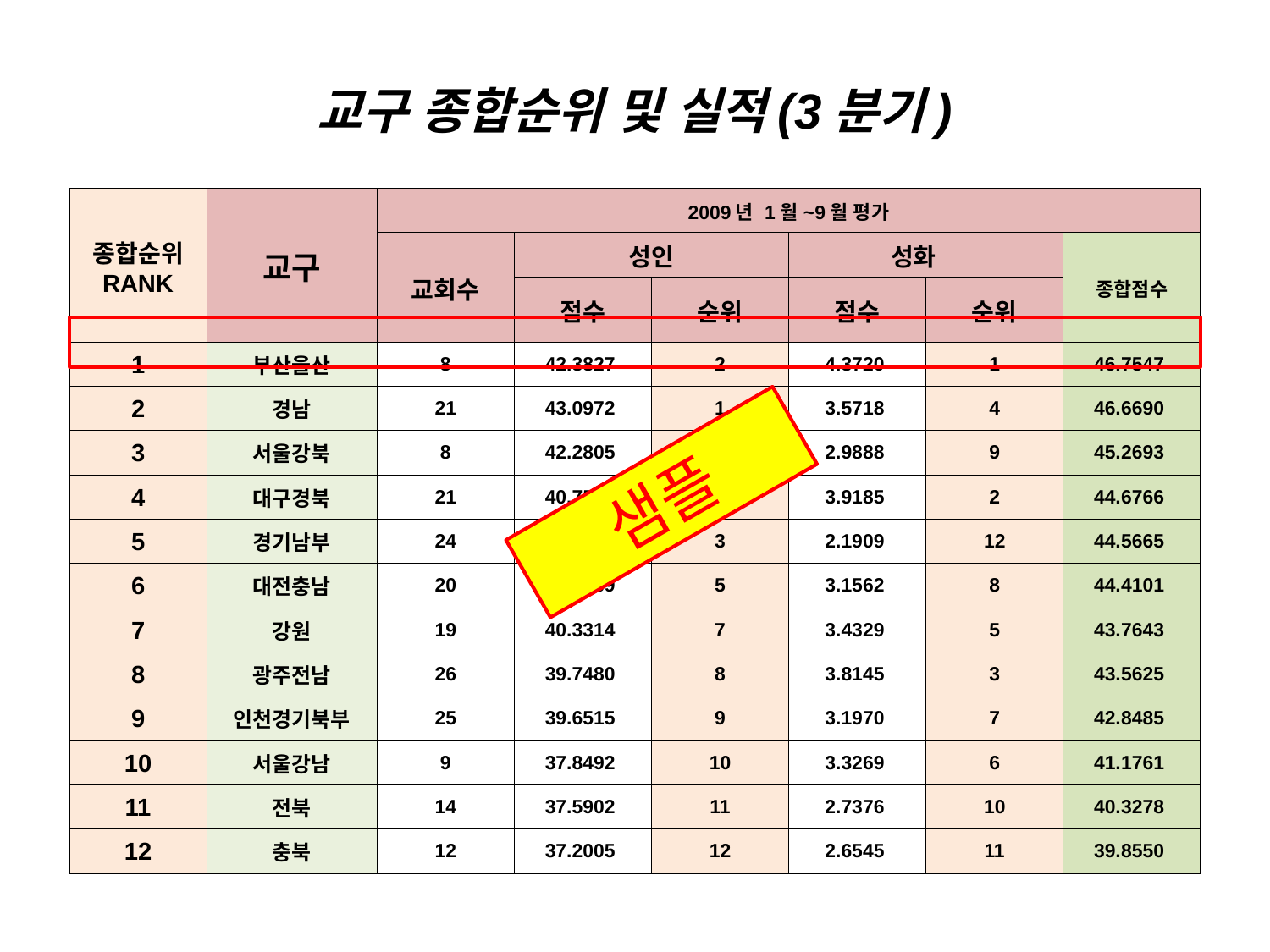

# 교구 종합순위 및 실적(3분기)
| 종합순위 RANK | 교구 | 2009년 1월~9월 평가 |  |  |  |  |  |
| --- | --- | --- | --- | --- | --- | --- | --- |
|  |  | 교회수 | 성인 |  | 성화 |  | 종합점수 |
|  |  |  | 점수 | 순위 | 점수 | 순위 |  |
| 1 | 부산울산 | 8 | 42.3827 | 2 | 4.3720 | 1 | 46.7547 |
| 2 | 경남 | 21 | 43.0972 | 1 | 3.5718 | 4 | 46.6690 |
| 3 | 서울강북 | 8 | 42.2805 | 4 | 2.9888 | 9 | 45.2693 |
| 4 | 대구경북 | 21 | 40.7581 | 6 | 3.9185 | 2 | 44.6766 |
| 5 | 경기남부 | 24 | 42.3756 | 3 | 2.1909 | 12 | 44.5665 |
| 6 | 대전충남 | 20 | 41.2539 | 5 | 3.1562 | 8 | 44.4101 |
| 7 | 강원 | 19 | 40.3314 | 7 | 3.4329 | 5 | 43.7643 |
| 8 | 광주전남 | 26 | 39.7480 | 8 | 3.8145 | 3 | 43.5625 |
| 9 | 인천경기북부 | 25 | 39.6515 | 9 | 3.1970 | 7 | 42.8485 |
| 10 | 서울강남 | 9 | 37.8492 | 10 | 3.3269 | 6 | 41.1761 |
| 11 | 전북 | 14 | 37.5902 | 11 | 2.7376 | 10 | 40.3278 |
| 12 | 충북 | 12 | 37.2005 | 12 | 2.6545 | 11 | 39.8550 |

샘플